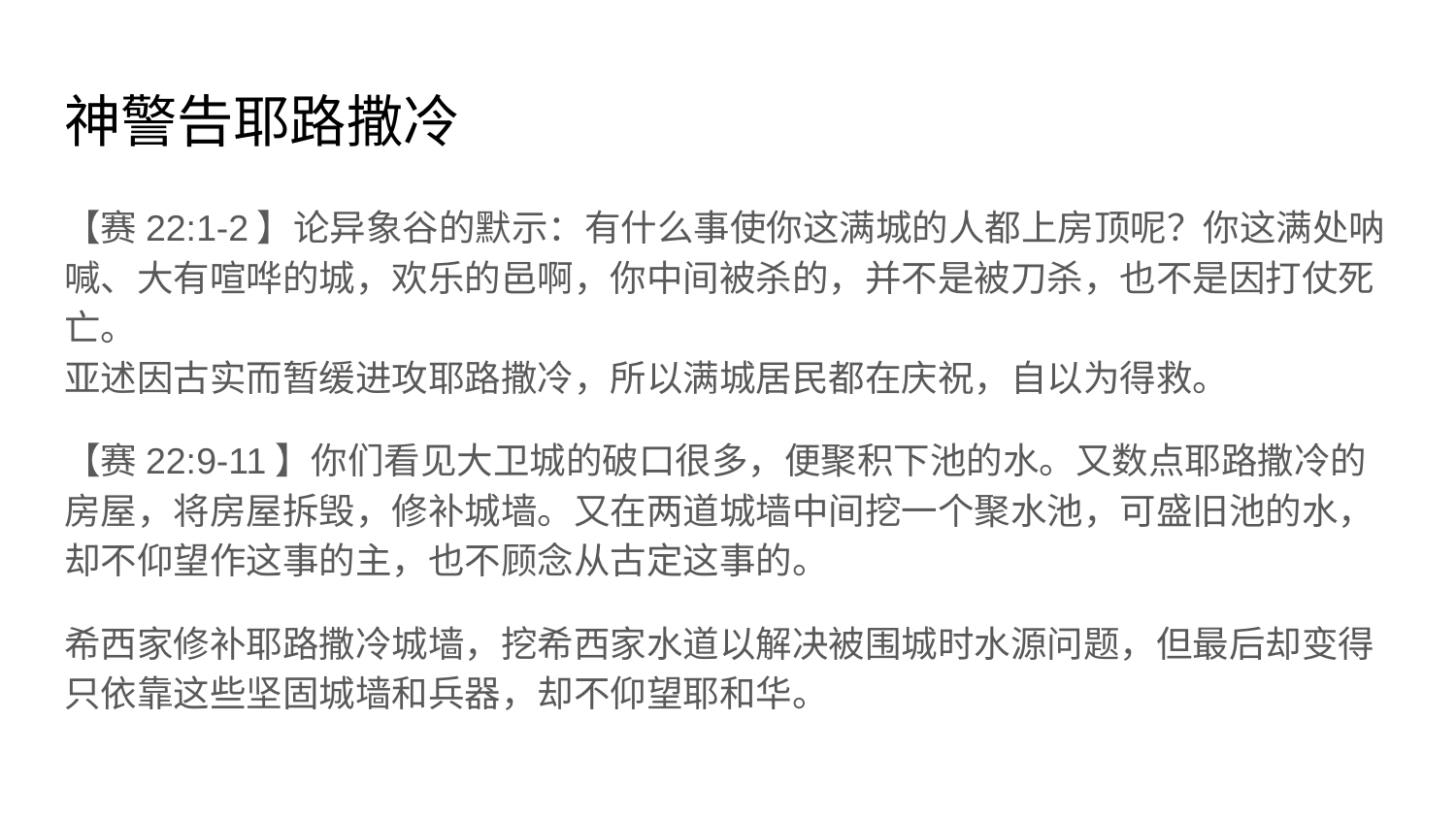

# 神警告耶路撒冷
【赛22:1-2】论异象谷的默示：有什么事使你这满城的人都上房顶呢？你这满处呐喊、大有喧哗的城，欢乐的邑啊，你中间被杀的，并不是被刀杀，也不是因打仗死亡。
亚述因古实而暂缓进攻耶路撒冷，所以满城居民都在庆祝，自以为得救。
【赛22:9-11】你们看见大卫城的破口很多，便聚积下池的水。又数点耶路撒冷的房屋，将房屋拆毁，修补城墙。又在两道城墙中间挖一个聚水池，可盛旧池的水，却不仰望作这事的主，也不顾念从古定这事的。
希西家修补耶路撒冷城墙，挖希西家水道以解决被围城时水源问题，但最后却变得只依靠这些坚固城墙和兵器，却不仰望耶和华。